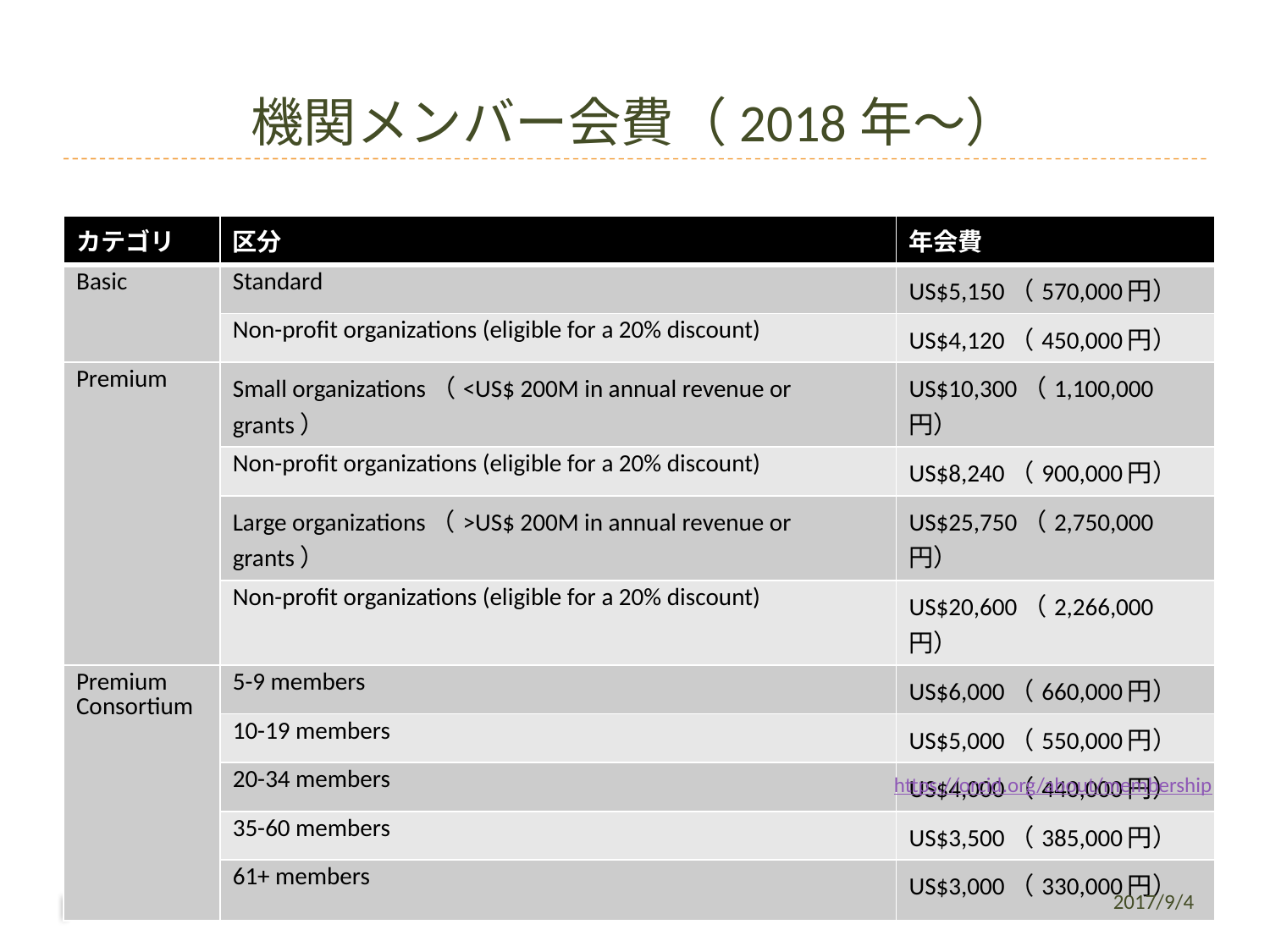

# 機関メンバー会費（2018年～）
| カテゴリ | 区分 | 年会費 |
| --- | --- | --- |
| Basic | Standard | US$5,150（570,000円） |
|  | Non-profit organizations (eligible for a 20% discount) | US$4,120（450,000円） |
| Premium | Small organizations（<US$ 200M in annual revenue or grants） | US$10,300（1,100,000円） |
|  | Non-profit organizations (eligible for a 20% discount) | US$8,240（900,000円） |
|  | Large organizations（>US$ 200M in annual revenue or grants） | US$25,750（2,750,000円） |
|  | Non-profit organizations (eligible for a 20% discount) | US$20,600（2,266,000円） |
| Premium Consortium | 5-9 members | US$6,000（660,000円） |
|  | 10-19 members | US$5,000（550,000円） |
|  | 20-34 members | US$4,000（440,000円） |
|  | 35-60 members | US$3,500（385,000円） |
|  | 61+ members | US$3,000（330,000円） |
https://orcid.org/about/membership
2017/9/4